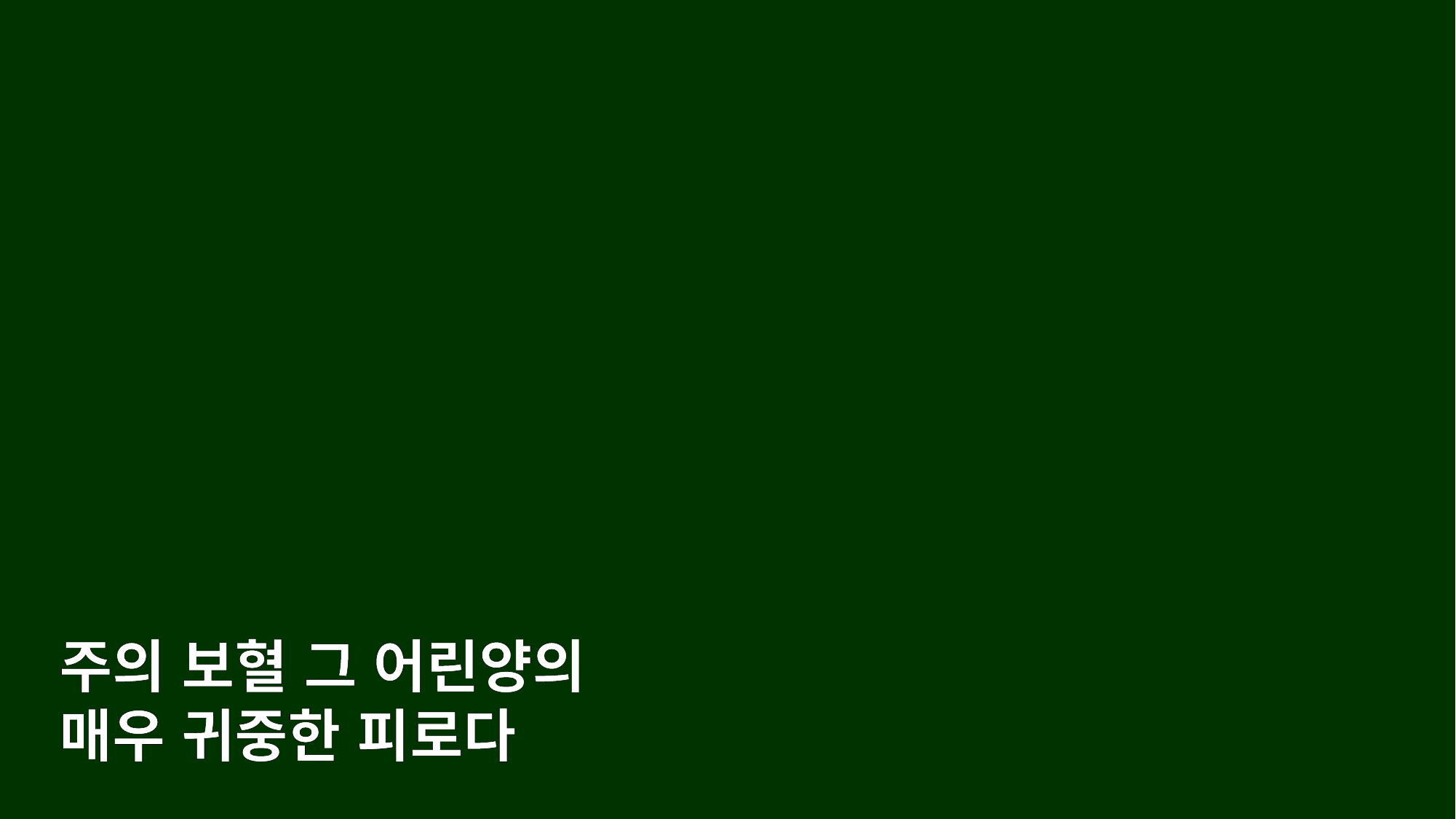

주의 보혈 그 어린양의
매우 귀중한 피로다